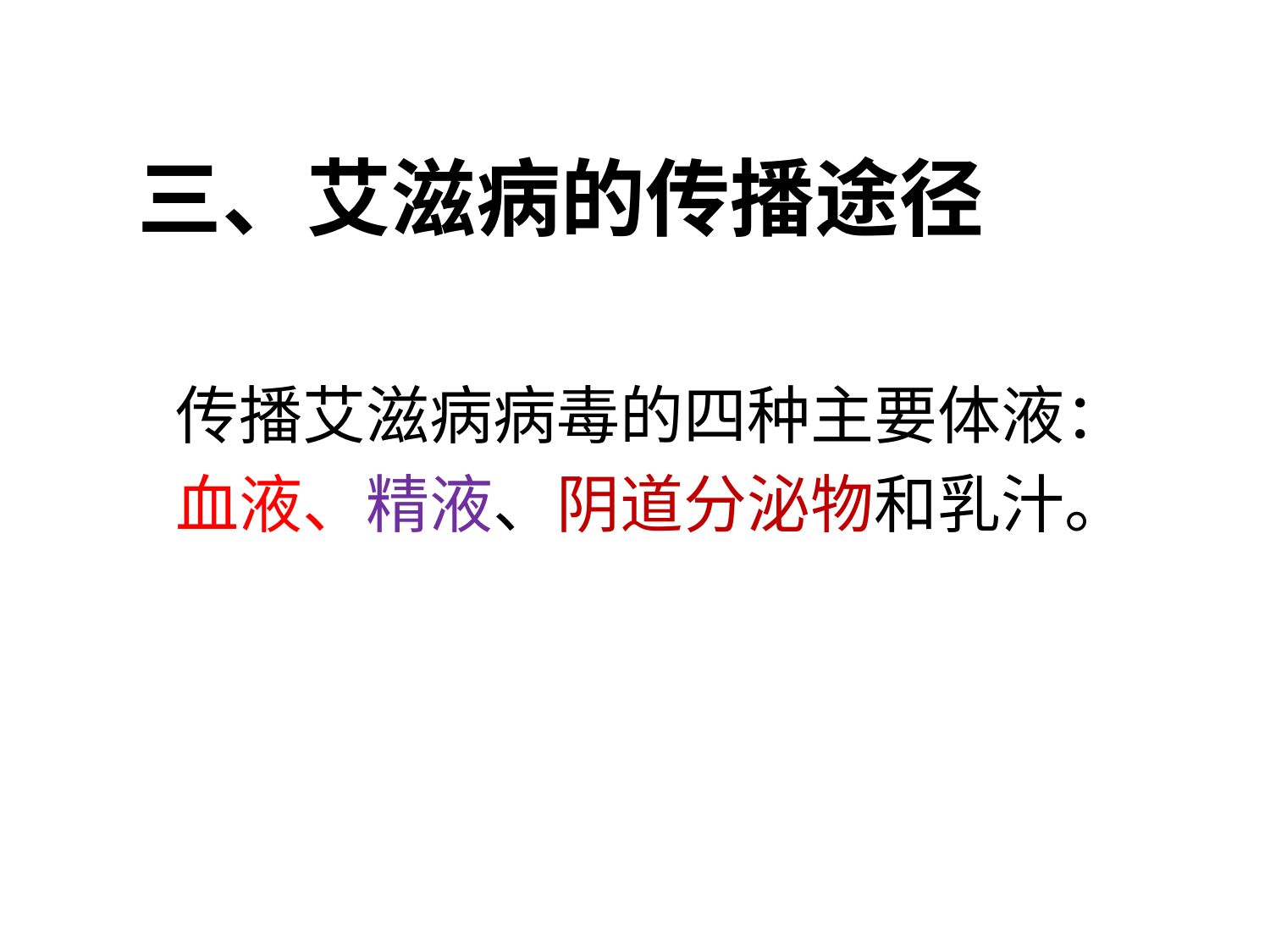

三、艾滋病的传播途径
   传播艾滋病病毒的四种主要体液：
   血液、精液、阴道分泌物和乳汁。